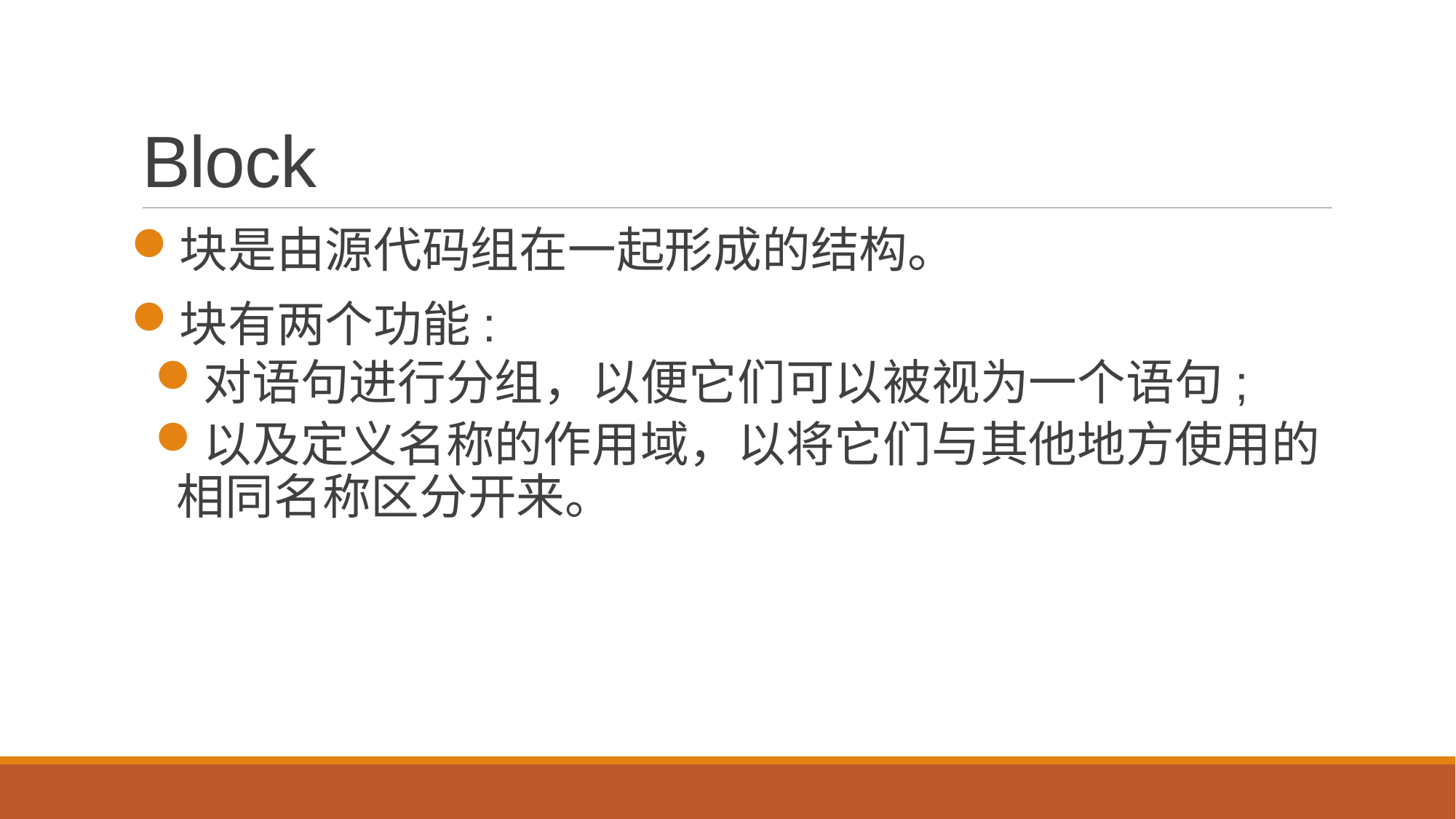

# Block
块是由源代码组在一起形成的结构。
块有两个功能:
对语句进行分组，以便它们可以被视为一个语句;
以及定义名称的作用域，以将它们与其他地方使用的相同名称区分开来。